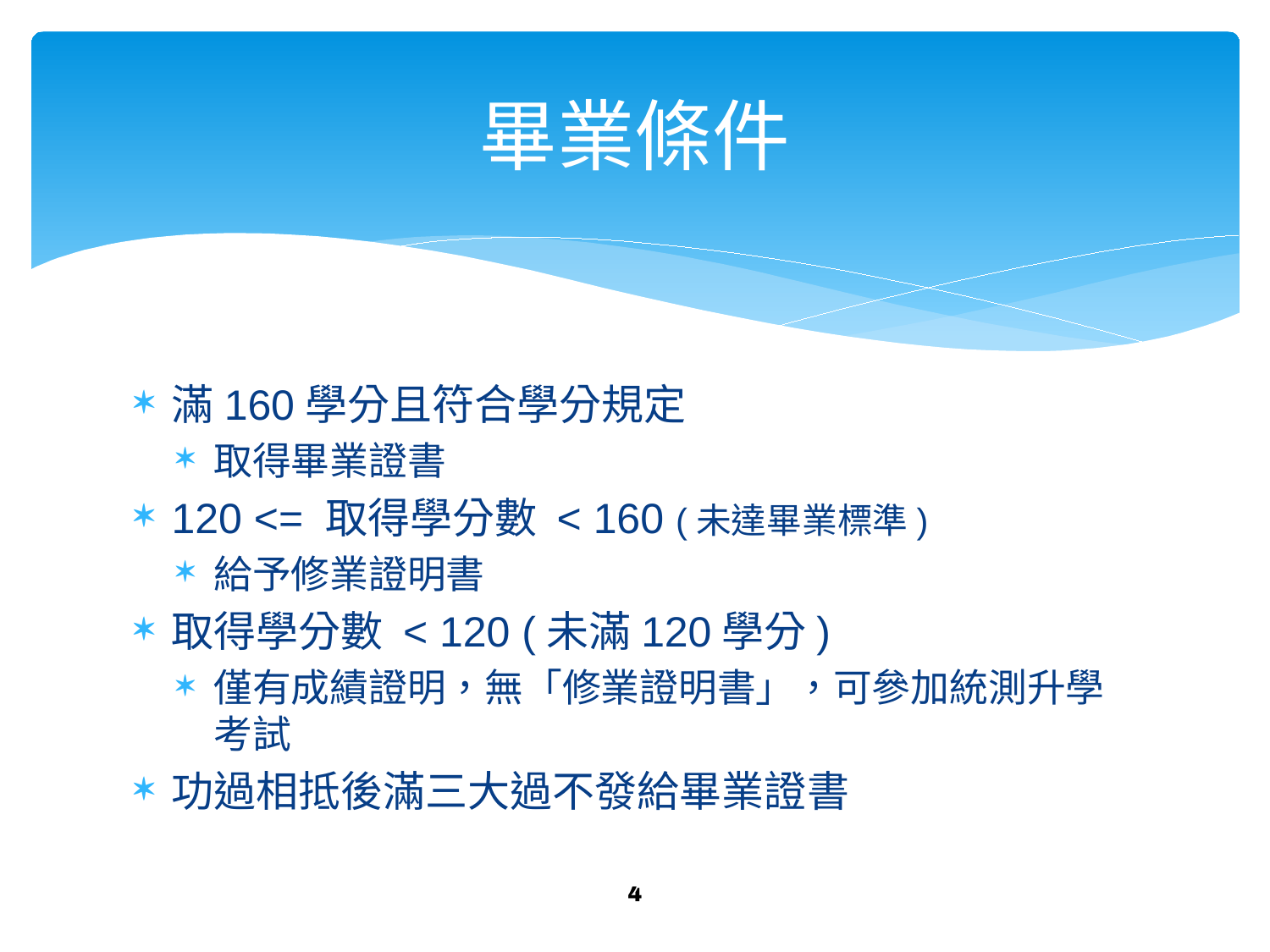

# 畢業條件
滿160學分且符合學分規定
取得畢業證書
120 <= 取得學分數 < 160 (未達畢業標準)
給予修業證明書
取得學分數 < 120 (未滿120學分)
僅有成績證明，無「修業證明書」，可參加統測升學考試
功過相抵後滿三大過不發給畢業證書

4